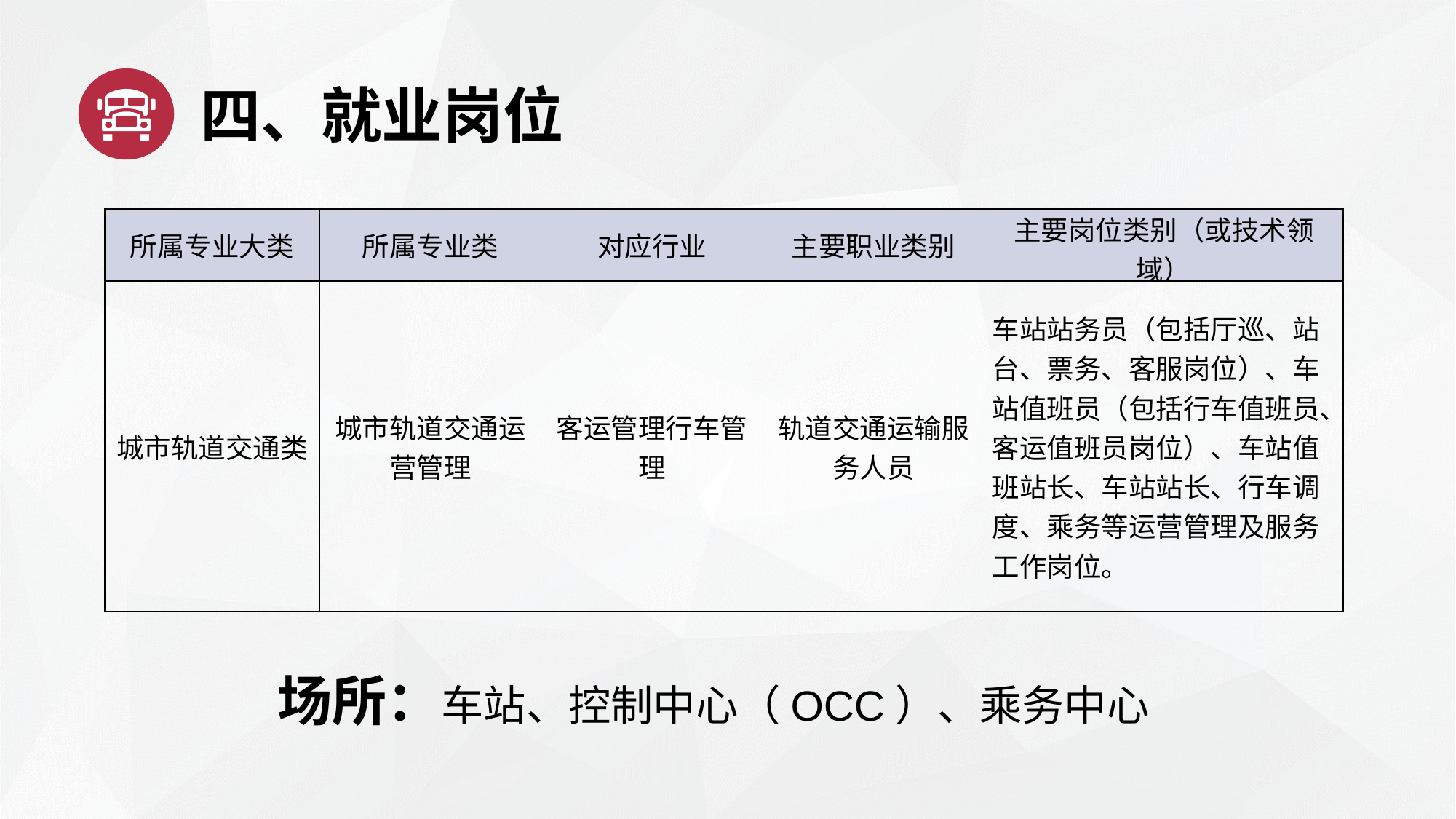

四、就业岗位
| 所属专业大类 | 所属专业类 | 对应行业 | 主要职业类别 | 主要岗位类别（或技术领域） |
| --- | --- | --- | --- | --- |
| 城市轨道交通类 | 城市轨道交通运营管理 | 客运管理行车管理 | 轨道交通运输服务人员 | 车站站务员（包括厅巡、站台、票务、客服岗位）、车站值班员（包括行车值班员、客运值班员岗位）、车站值班站长、车站站长、行车调度、乘务等运营管理及服务工作岗位。 |
场所：车站、控制中心（OCC）、乘务中心